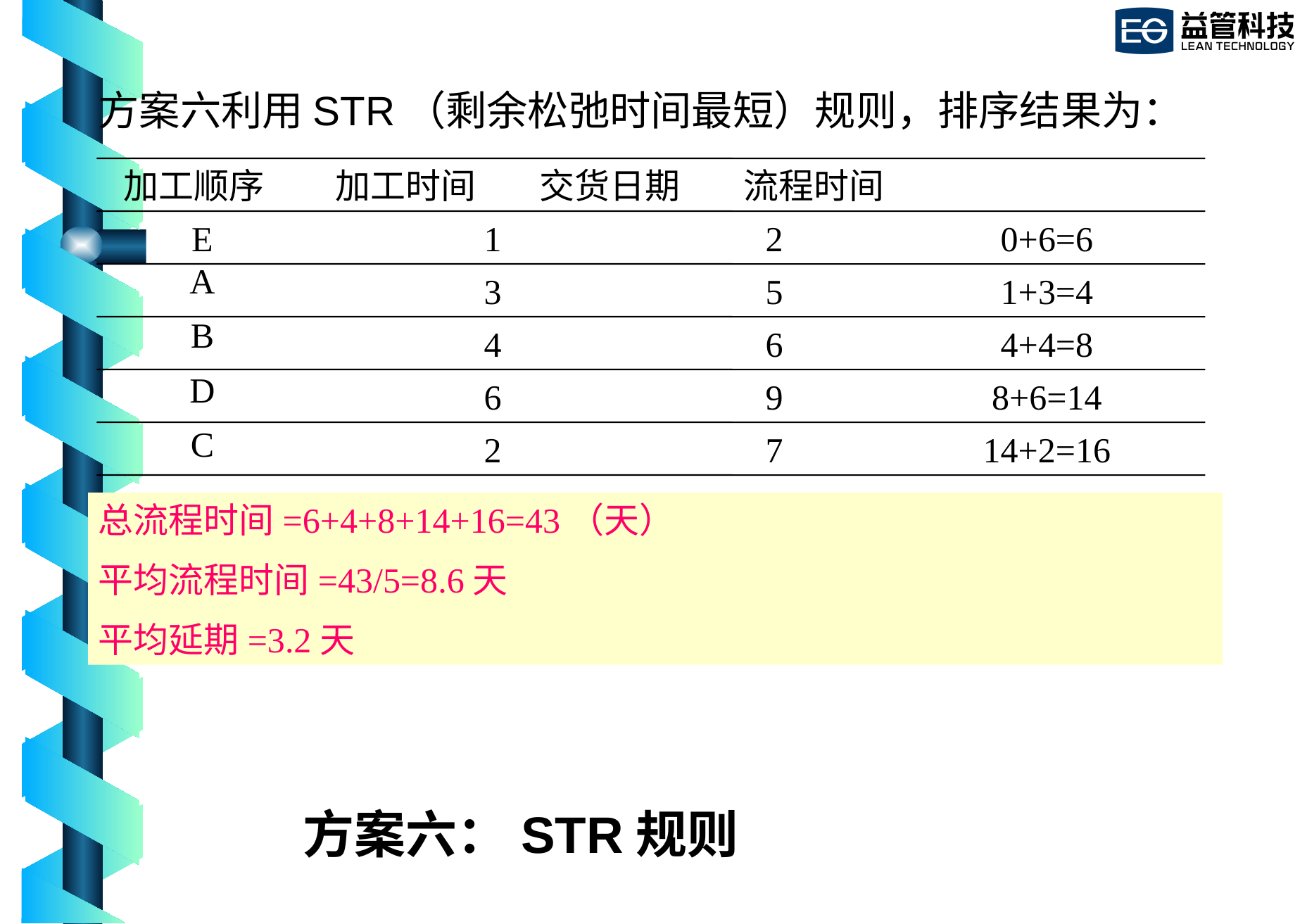

方案六利用STR（剩余松弛时间最短）规则，排序结果为：

 加工顺序         加工时间        交货日期        流程时间

E
A
B
D
C
1
3
4
6
2
2
5
6
9
7
0+6=6
1+3=4
4+4=8
8+6=14
14+2=16

总流程时间=6+4+8+14+16=43（天）
平均流程时间=43/5=8.6天
平均延期=3.2天
# 方案六：STR规则